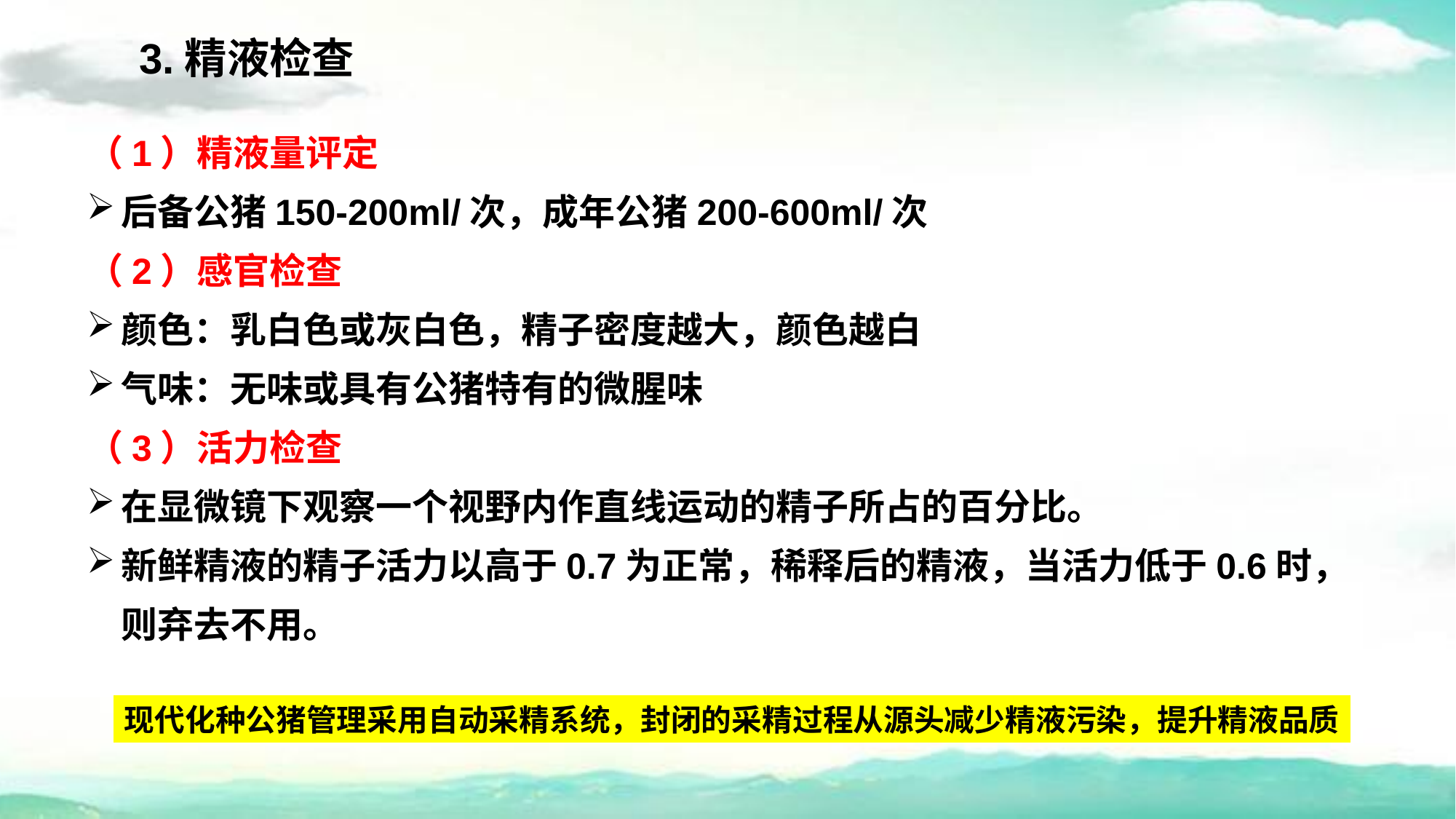

3.精液检查
（1）精液量评定
后备公猪150-200ml/次，成年公猪200-600ml/次
（2）感官检查
颜色：乳白色或灰白色，精子密度越大，颜色越白
气味：无味或具有公猪特有的微腥味
（3）活力检查
在显微镜下观察一个视野内作直线运动的精子所占的百分比。
新鲜精液的精子活力以高于0.7为正常，稀释后的精液，当活力低于0.6时，则弃去不用。
现代化种公猪管理采用自动采精系统，封闭的采精过程从源头减少精液污染，提升精液品质